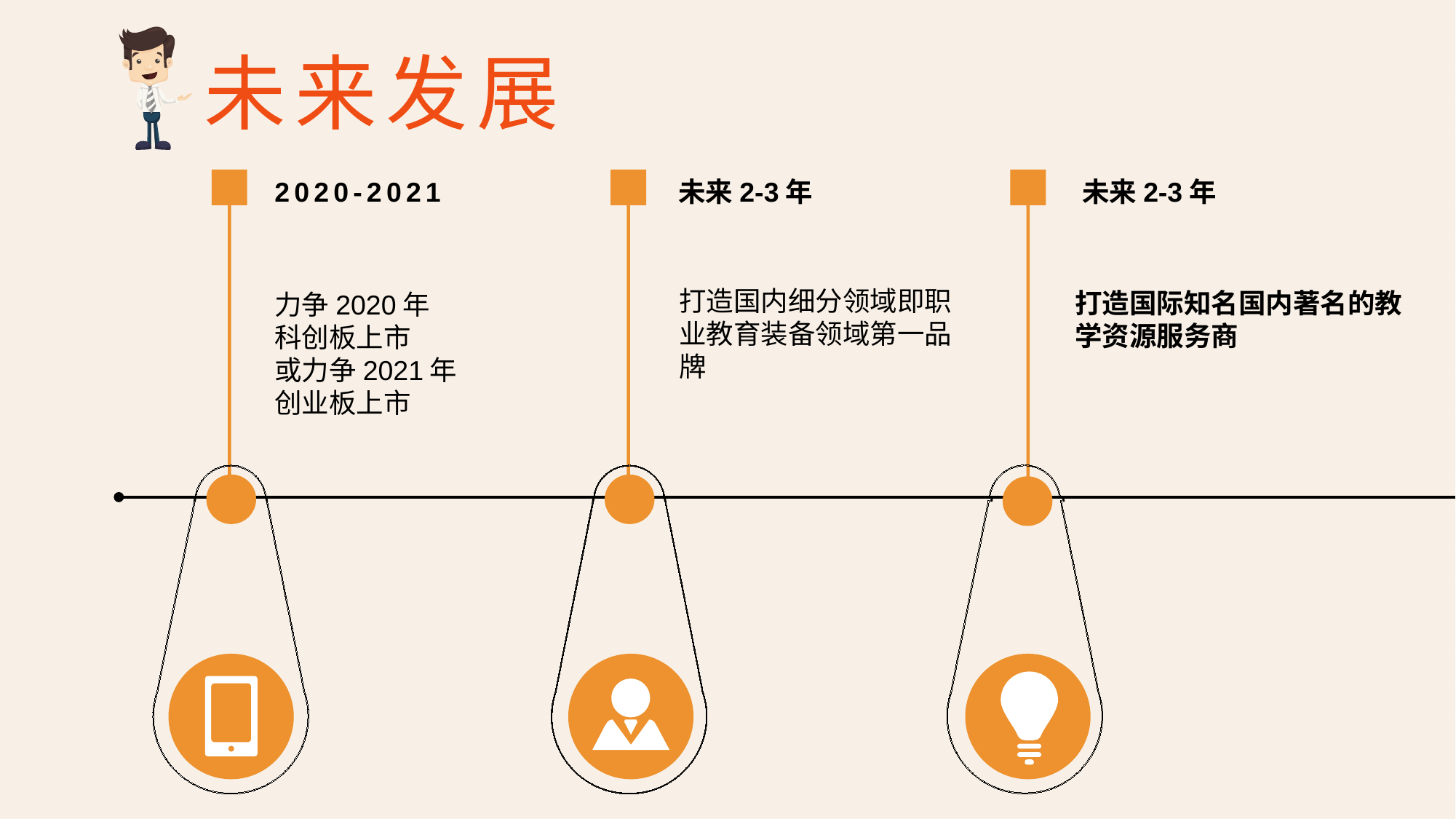

未来发展

2020-2021

未来2-3年

未来2-3年
打造国内细分领域即职业教育装备领域第一品牌
打造国际知名国内著名的教学资源服务商
力争2020年
科创板上市
或力争2021年
创业板上市